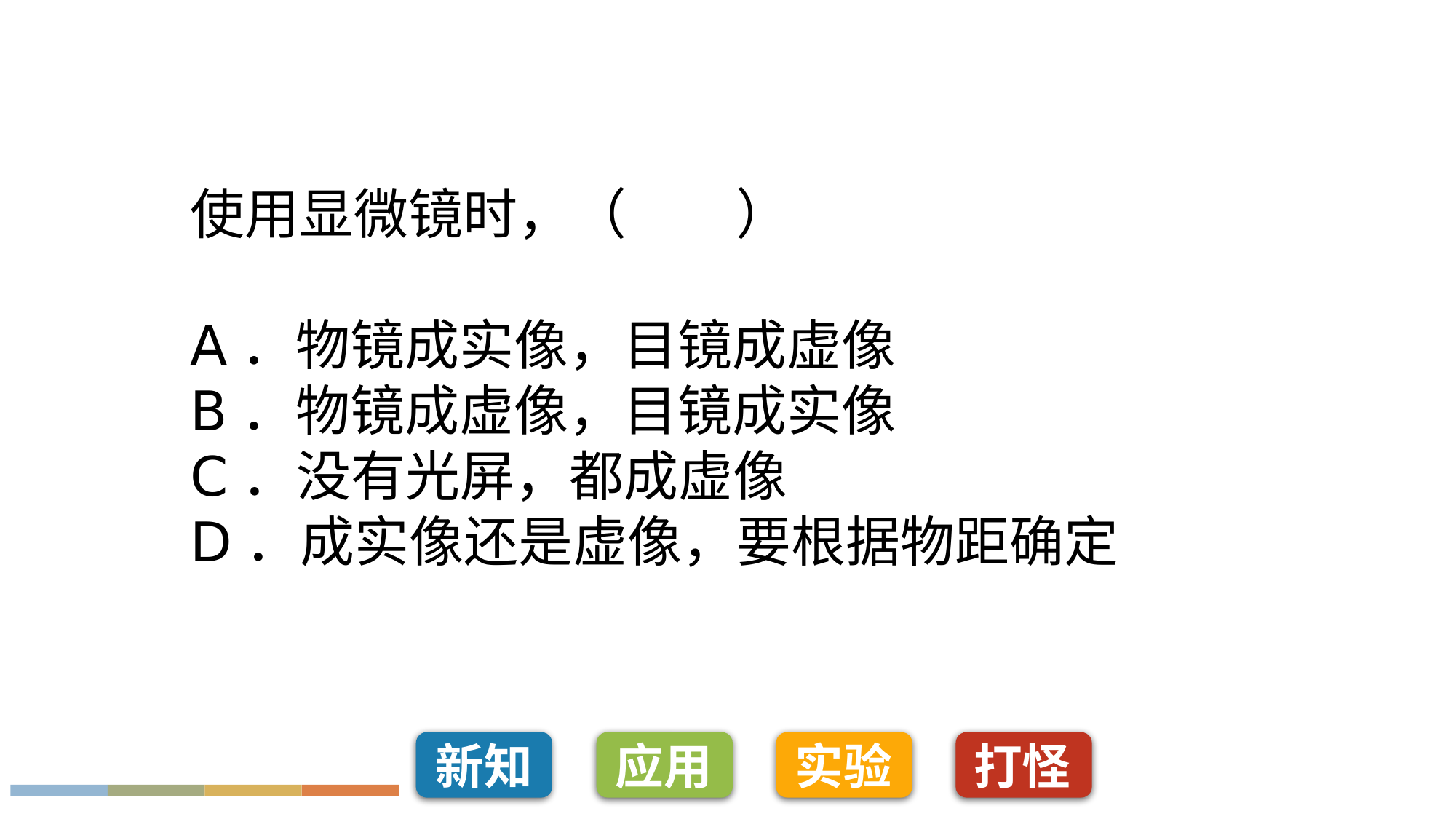

使用显微镜时，（　　）

A．物镜成实像，目镜成虚像
B．物镜成虚像，目镜成实像
C．没有光屏，都成虚像
D．成实像还是虚像，要根据物距确定